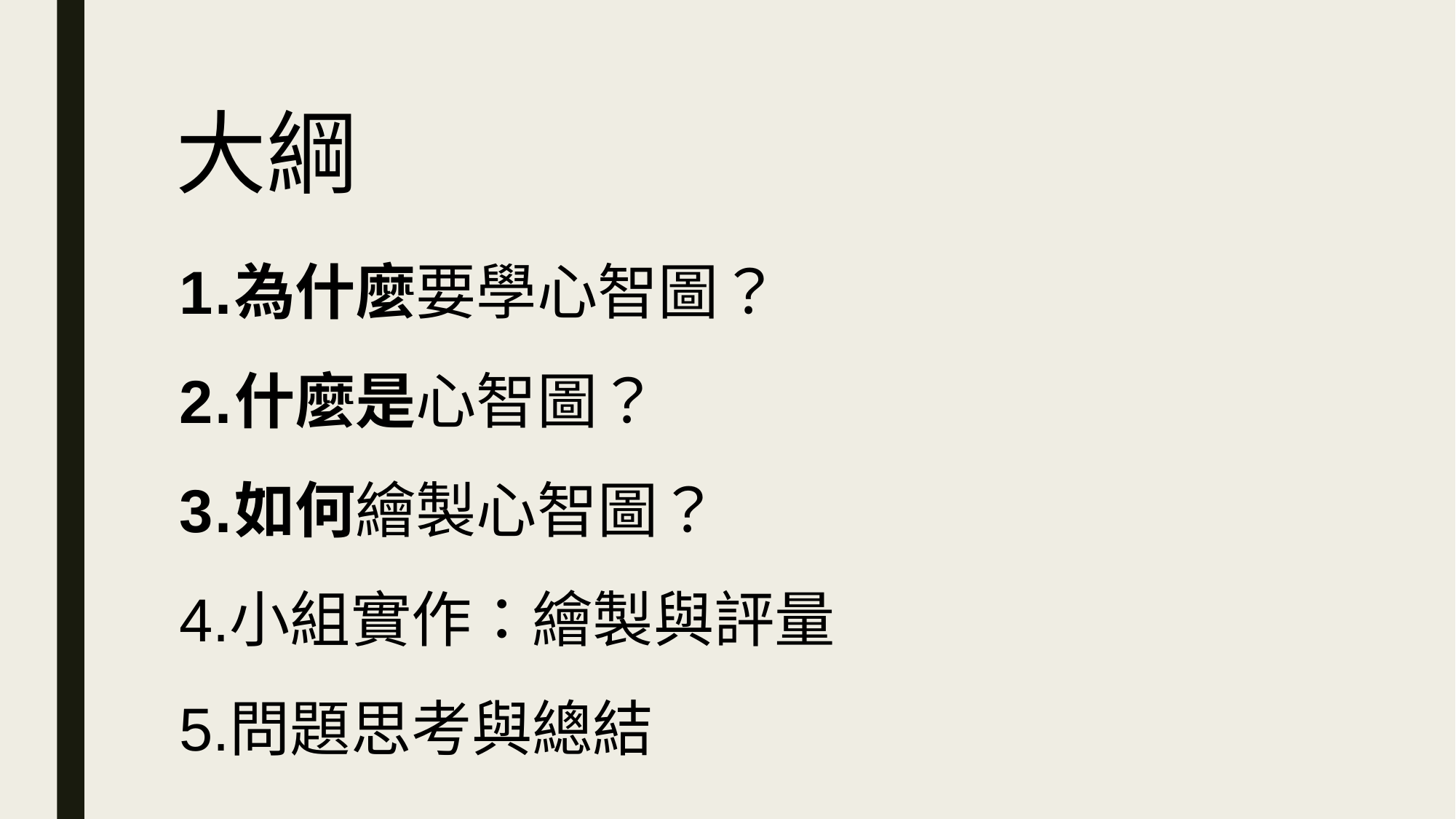

大綱
為什麼要學心智圖？
什麼是心智圖？
如何繪製心智圖？
小組實作：繪製與評量
問題思考與總結